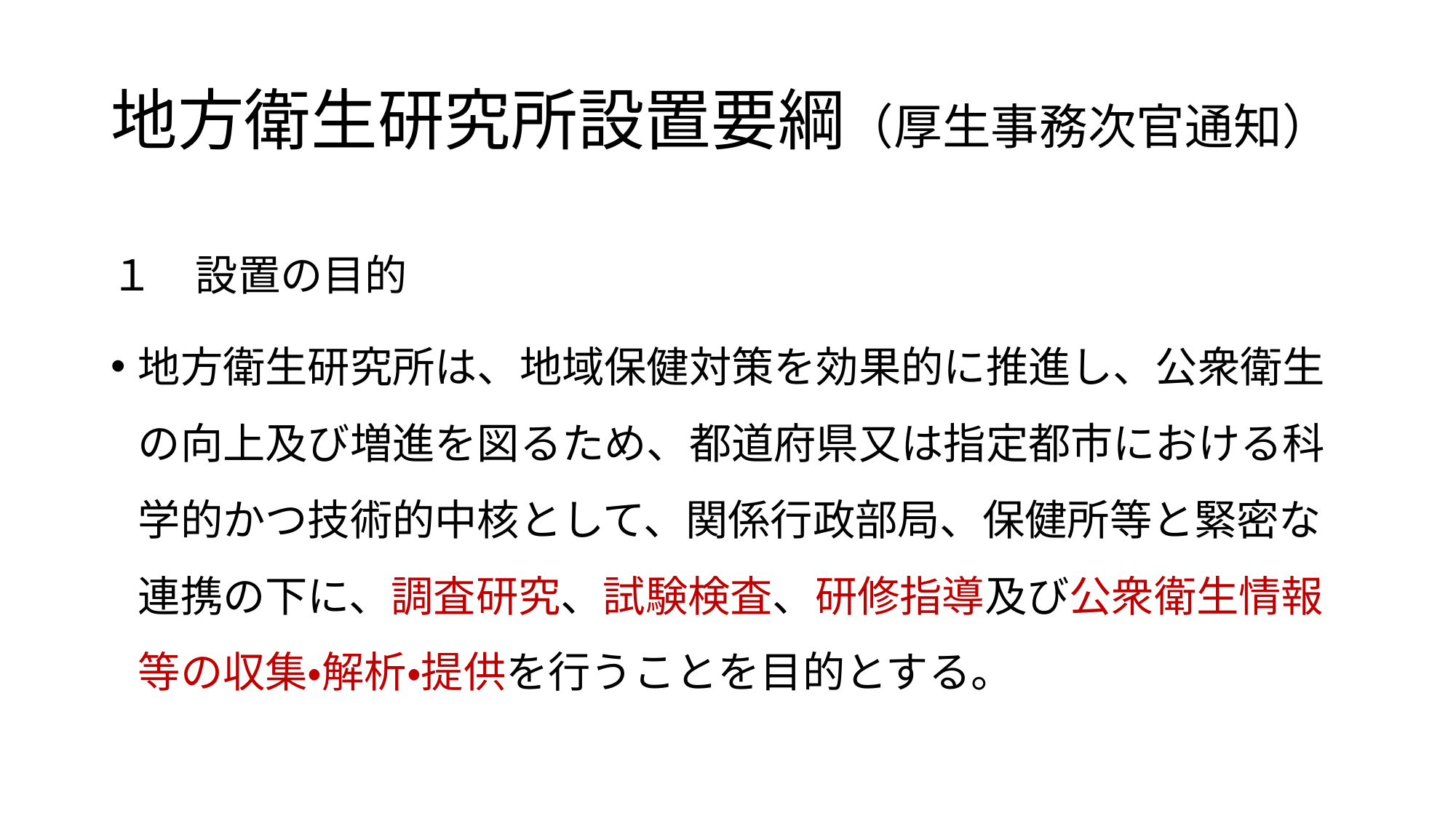

# 地方衛生研究所設置要綱（厚生事務次官通知）
１　設置の目的
地方衛生研究所は、地域保健対策を効果的に推進し、公衆衛生の向上及び増進を図るため、都道府県又は指定都市における科学的かつ技術的中核として、関係行政部局、保健所等と緊密な連携の下に、調査研究、試験検査、研修指導及び公衆衛生情報等の収集・解析・提供を行うことを目的とする。